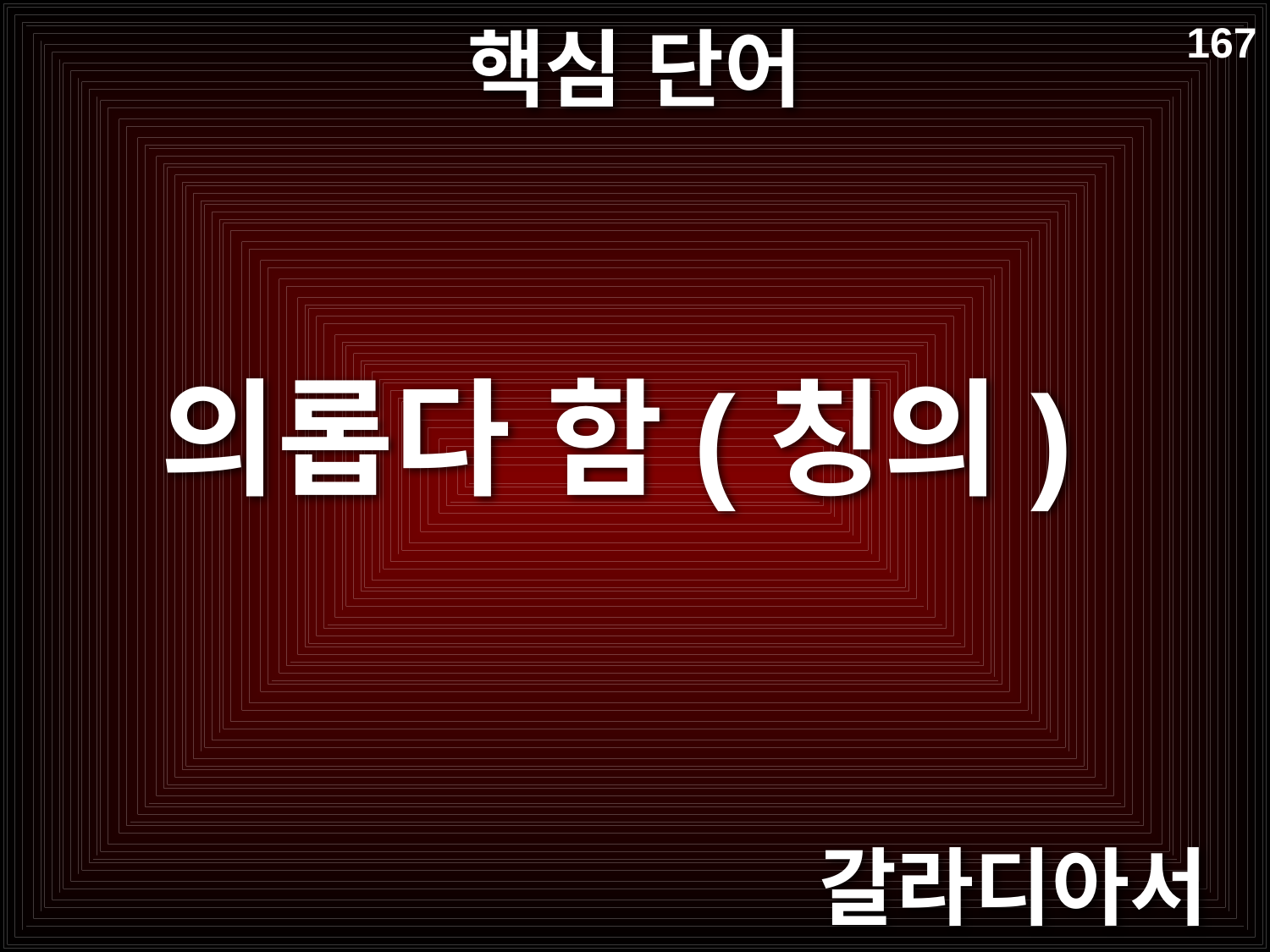

# 핵심 단어
167

의롭다 함(칭의)
갈라디아서